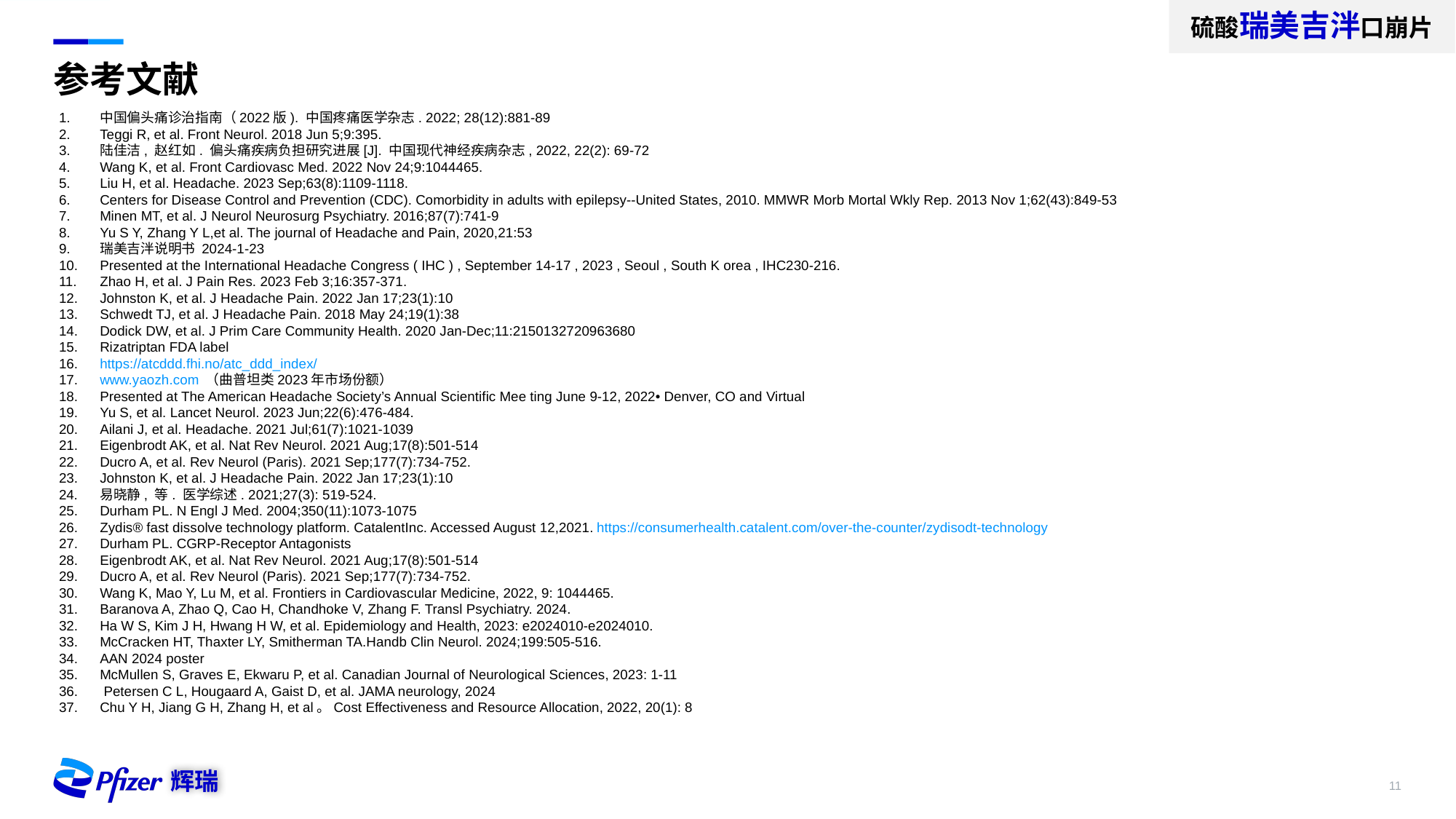

硫酸瑞美吉泮口崩片
# 参考文献
中国偏头痛诊治指南（2022版). 中国疼痛医学杂志. 2022; 28(12):881-89
Teggi R, et al. Front Neurol. 2018 Jun 5;9:395.
陆佳洁, 赵红如. 偏头痛疾病负担研究进展[J]. 中国现代神经疾病杂志, 2022, 22(2): 69-72
Wang K, et al. Front Cardiovasc Med. 2022 Nov 24;9:1044465.
Liu H, et al. Headache. 2023 Sep;63(8):1109-1118.
Centers for Disease Control and Prevention (CDC). Comorbidity in adults with epilepsy--United States, 2010. MMWR Morb Mortal Wkly Rep. 2013 Nov 1;62(43):849-53
Minen MT, et al. J Neurol Neurosurg Psychiatry. 2016;87(7):741-9
Yu S Y, Zhang Y L,et al. The journal of Headache and Pain, 2020,21:53
瑞美吉泮说明书 2024-1-23
Presented at the International Headache Congress ( IHC ) , September 14-17 , 2023 , Seoul , South K orea , IHC230-216.
Zhao H, et al. J Pain Res. 2023 Feb 3;16:357-371.
Johnston K, et al. J Headache Pain. 2022 Jan 17;23(1):10
Schwedt TJ, et al. J Headache Pain. 2018 May 24;19(1):38
Dodick DW, et al. J Prim Care Community Health. 2020 Jan-Dec;11:2150132720963680
Rizatriptan FDA label
https://atcddd.fhi.no/atc_ddd_index/
www.yaozh.com （曲普坦类2023年市场份额）
Presented at The American Headache Society’s Annual Scientific Mee ting June 9-12, 2022• Denver, CO and Virtual
Yu S, et al. Lancet Neurol. 2023 Jun;22(6):476-484.
Ailani J, et al. Headache. 2021 Jul;61(7):1021-1039
Eigenbrodt AK, et al. Nat Rev Neurol. 2021 Aug;17(8):501-514
Ducro A, et al. Rev Neurol (Paris). 2021 Sep;177(7):734-752.
Johnston K, et al. J Headache Pain. 2022 Jan 17;23(1):10
易晓静, 等. 医学综述. 2021;27(3): 519-524.
Durham PL. N Engl J Med. 2004;350(11):1073-1075
Zydis® fast dissolve technology platform. CatalentInc. Accessed August 12,2021. https://consumerhealth.catalent.com/over-the-counter/zydisodt-technology
Durham PL. CGRP-Receptor Antagonists
Eigenbrodt AK, et al. Nat Rev Neurol. 2021 Aug;17(8):501-514
Ducro A, et al. Rev Neurol (Paris). 2021 Sep;177(7):734-752.
Wang K, Mao Y, Lu M, et al. Frontiers in Cardiovascular Medicine, 2022, 9: 1044465.
Baranova A, Zhao Q, Cao H, Chandhoke V, Zhang F. Transl Psychiatry. 2024.
Ha W S, Kim J H, Hwang H W, et al. Epidemiology and Health, 2023: e2024010-e2024010.
McCracken HT, Thaxter LY, Smitherman TA.Handb Clin Neurol. 2024;199:505-516.
AAN 2024 poster
McMullen S, Graves E, Ekwaru P, et al. Canadian Journal of Neurological Sciences, 2023: 1-11
 Petersen C L, Hougaard A, Gaist D, et al. JAMA neurology, 2024
Chu Y H, Jiang G H, Zhang H, et al。Cost Effectiveness and Resource Allocation, 2022, 20(1): 8